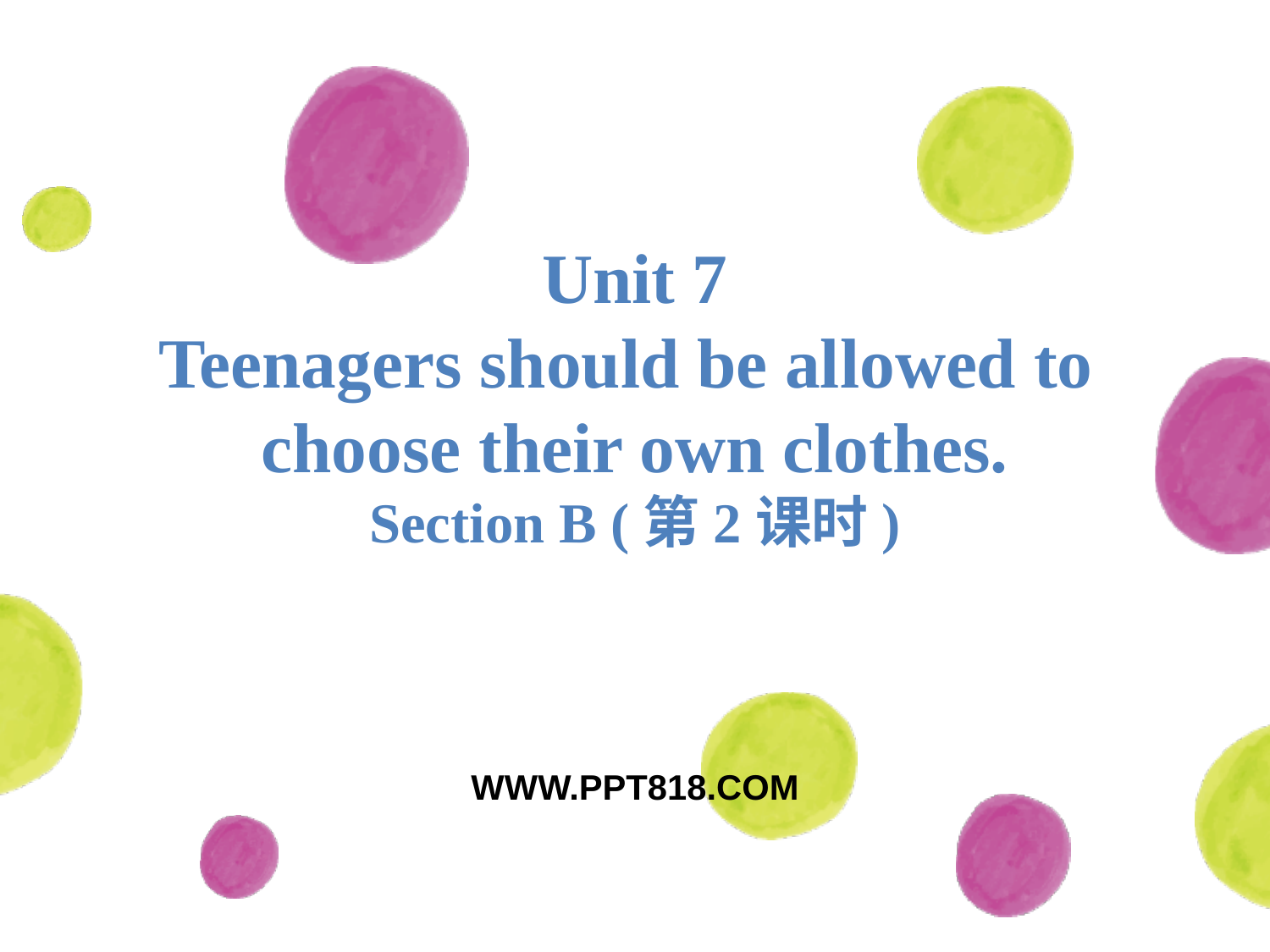

Unit 7
Teenagers should be allowed to
choose their own clothes.
Section B (第2课时)
WWW.PPT818.COM